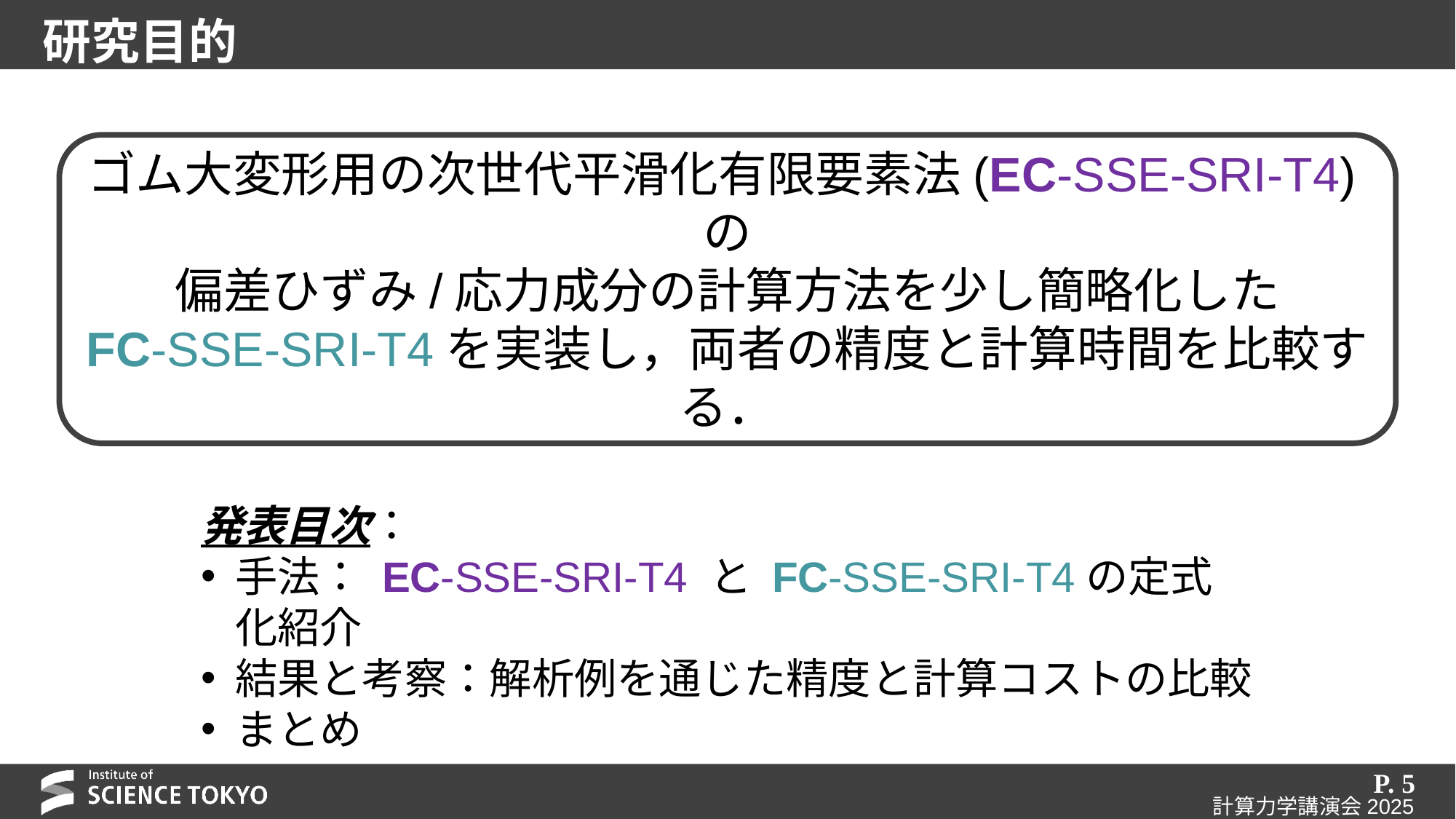

# 研究目的
ゴム大変形用の次世代平滑化有限要素法(EC-SSE-SRI-T4)の
偏差ひずみ/応力成分の計算方法を少し簡略化した
FC-SSE-SRI-T4を実装し，両者の精度と計算時間を比較する．
発表目次：
手法： EC-SSE-SRI-T4 と FC-SSE-SRI-T4の定式化紹介
結果と考察：解析例を通じた精度と計算コストの比較
まとめ
P. 5